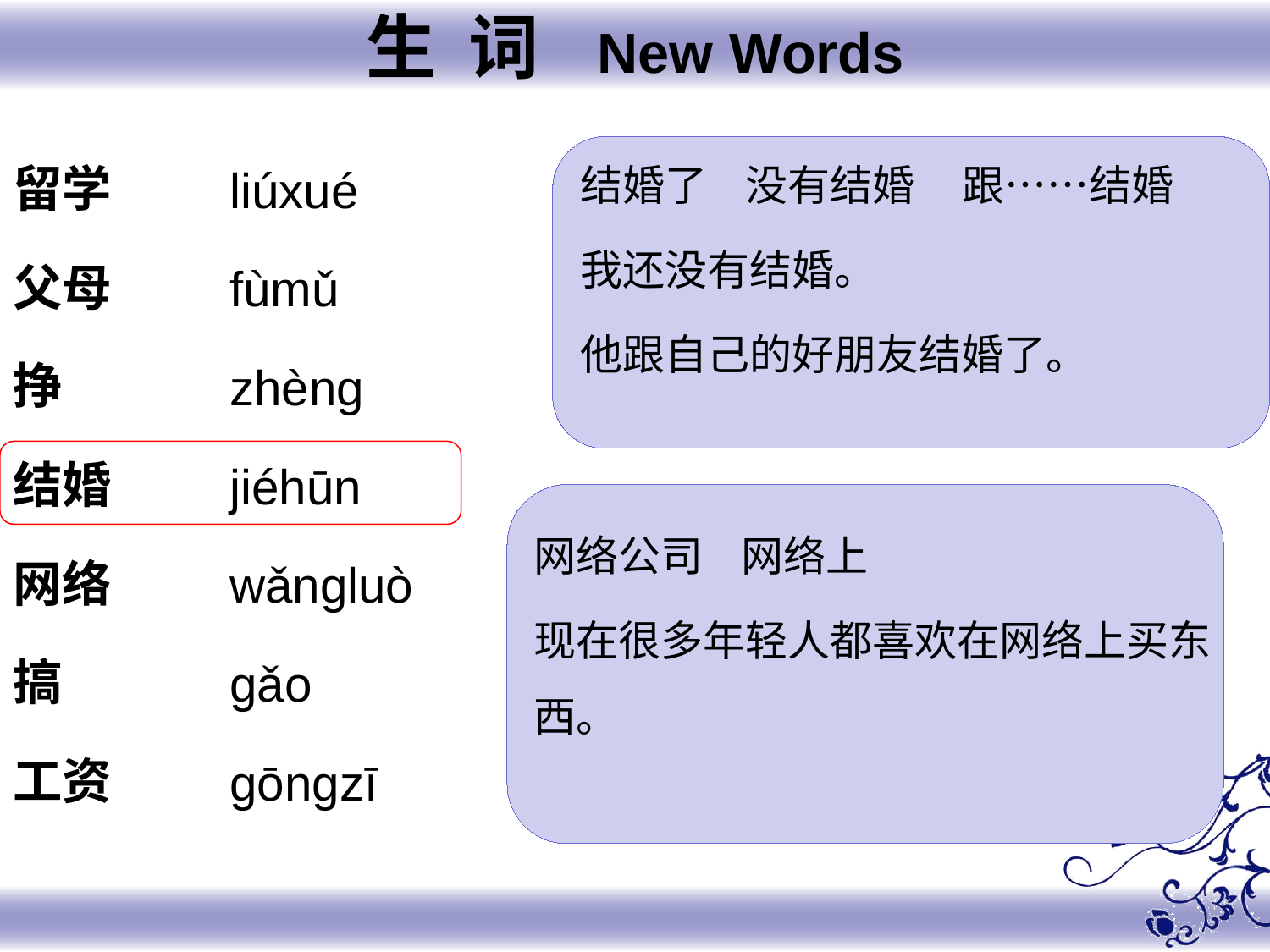

生  词   New Words
留学
父母
挣
结婚
网络
搞
工资
liúxué
fùmǔ
zhèng
jiéhūn
wǎngluò
gǎo
gōngzī
结婚了    没有结婚     跟……结婚
我还没有结婚。
他跟自己的好朋友结婚了。

网络公司    网络上
现在很多年轻人都喜欢在网络上买东西。